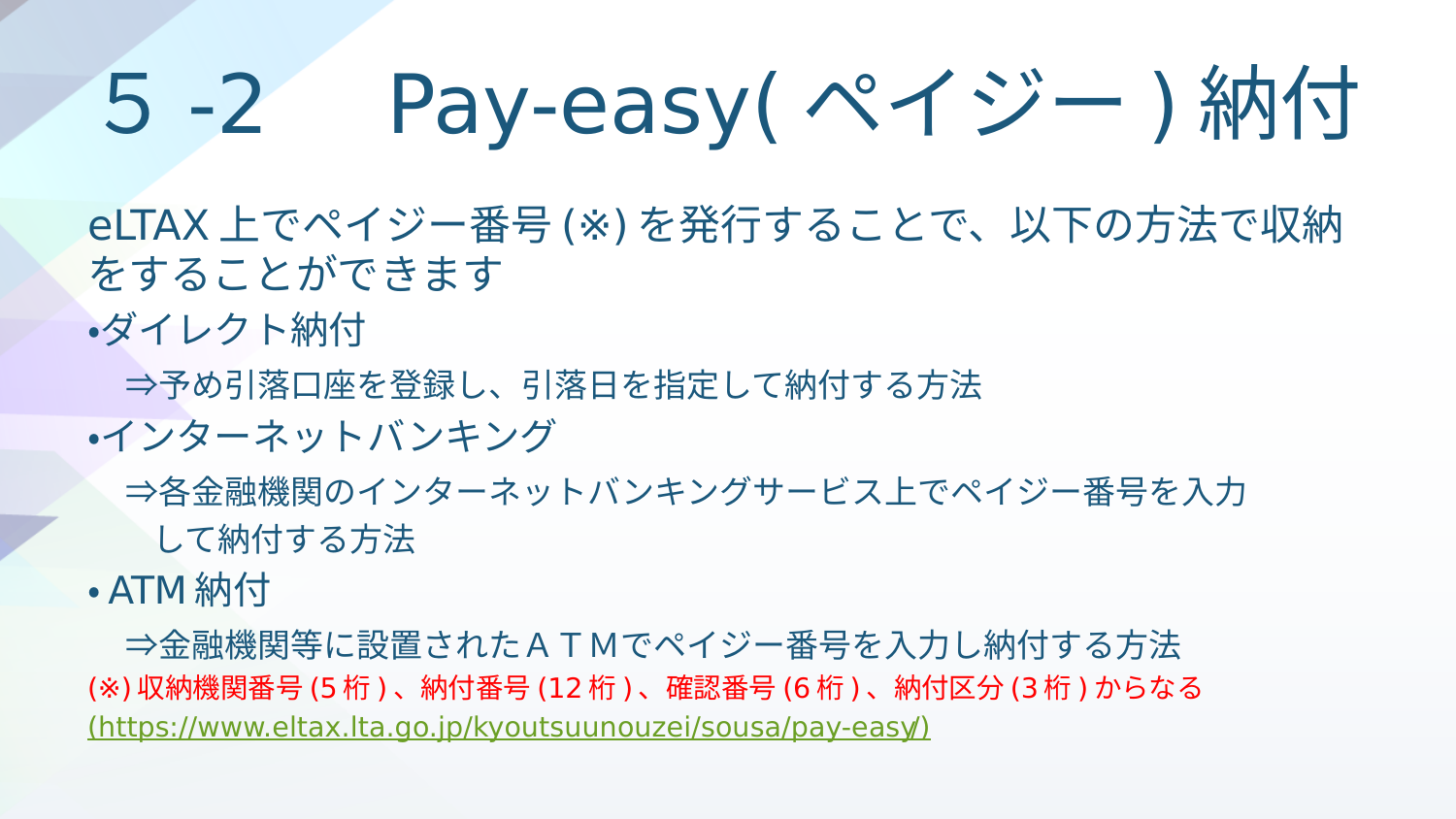

# ５-2　Pay-easy(ペイジー)納付
eLTAX上でペイジー番号(※)を発行することで、以下の方法で収納をすることができます
・ダイレクト納付
　⇒予め引落口座を登録し、引落日を指定して納付する方法
・インターネットバンキング
　⇒各金融機関のインターネットバンキングサービス上でペイジー番号を入力
　　して納付する方法
・ATM納付
　⇒金融機関等に設置されたＡＴＭでペイジー番号を入力し納付する方法
(※)収納機関番号(5桁)、納付番号(12桁)、確認番号(6桁)、納付区分(3桁)からなる
(https://www.eltax.lta.go.jp/kyoutsuunouzei/sousa/pay-easy/)